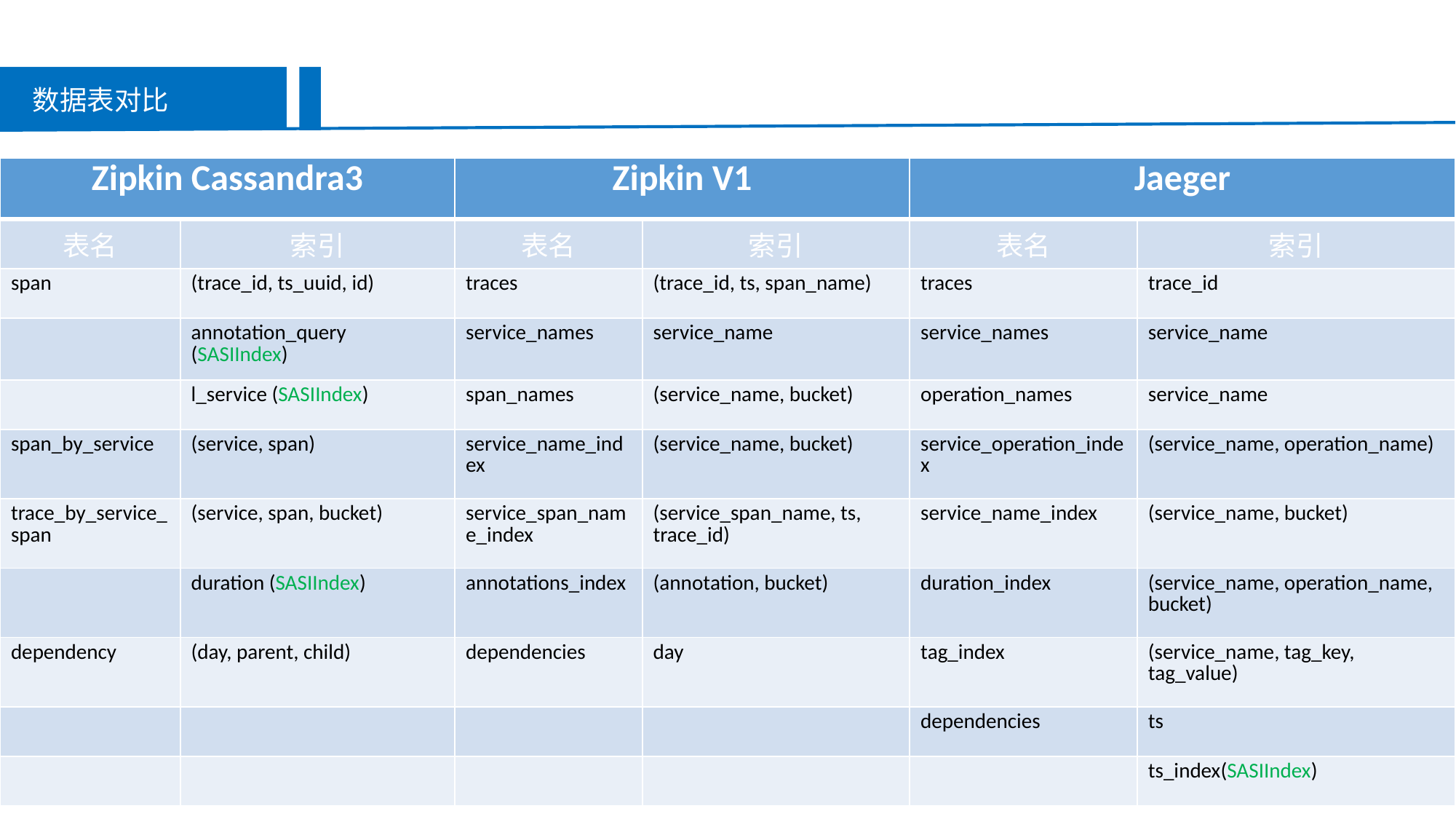

数据表对比
| Zipkin Cassandra3 |  | Zipkin V1 |  | Jaeger |  |
| --- | --- | --- | --- | --- | --- |
| 表名 | 索引 | 表名 | 索引 | 表名 | 索引 |
| span | (trace\_id, ts\_uuid, id) | traces | (trace\_id, ts, span\_name) | traces | trace\_id |
|  | annotation\_query (SASIIndex) | service\_names | service\_name | service\_names | service\_name |
|  | l\_service (SASIIndex) | span\_names | (service\_name, bucket) | operation\_names | service\_name |
| span\_by\_service | (service, span) | service\_name\_index | (service\_name, bucket) | service\_operation\_index | (service\_name, operation\_name) |
| trace\_by\_service\_span | (service, span, bucket) | service\_span\_name\_index | (service\_span\_name, ts, trace\_id) | service\_name\_index | (service\_name, bucket) |
|  | duration (SASIIndex) | annotations\_index | (annotation, bucket) | duration\_index | (service\_name, operation\_name, bucket) |
| dependency | (day, parent, child) | dependencies | day | tag\_index | (service\_name, tag\_key, tag\_value) |
|  |  |  |  | dependencies | ts |
|  |  |  |  |  | ts\_index(SASIIndex) |